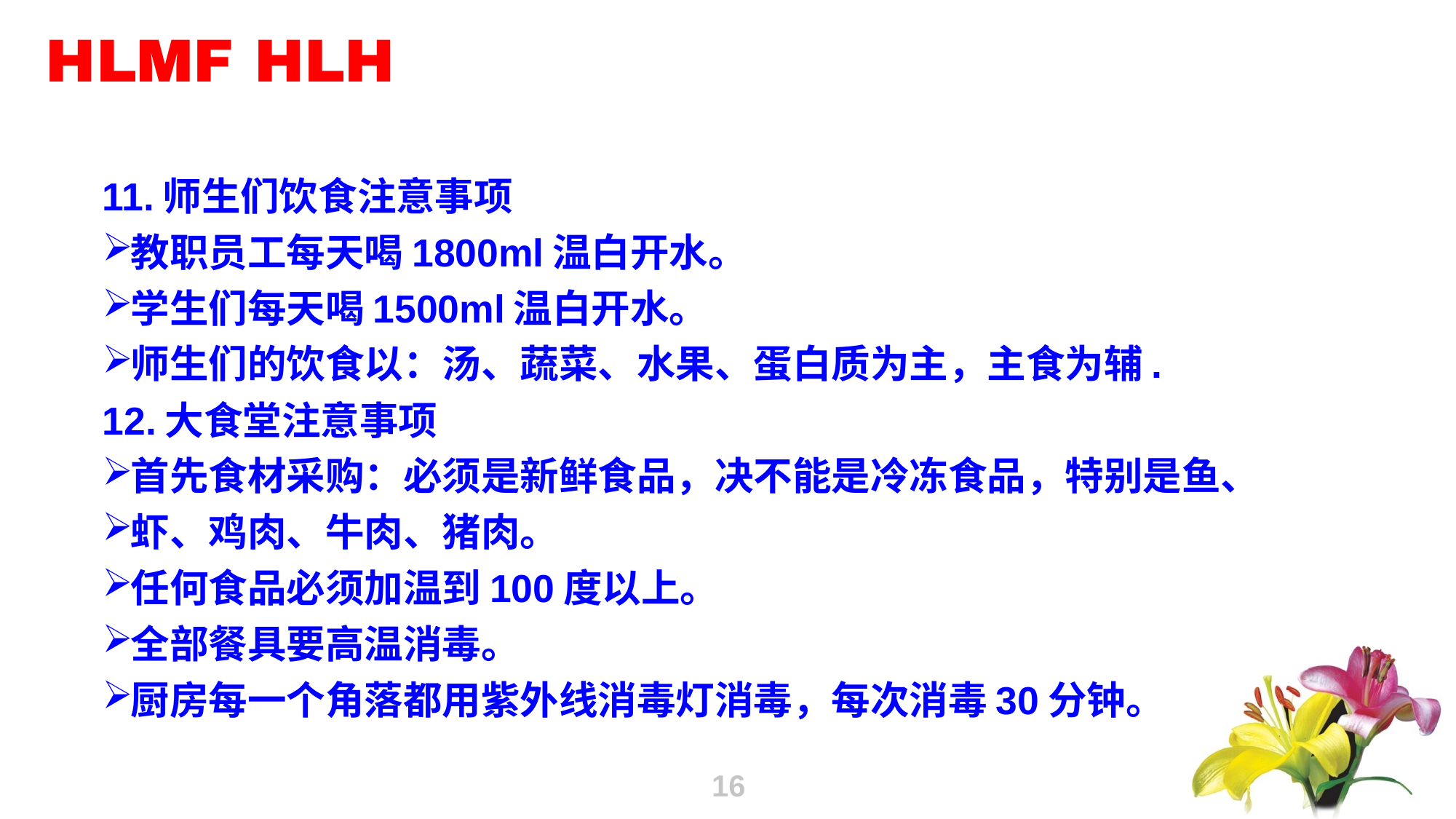

11.师生们饮食注意事项
教职员工每天喝1800ml温白开水。
学生们每天喝1500ml温白开水。
师生们的饮食以：汤、蔬菜、水果、蛋白质为主，主食为辅.
12.大食堂注意事项
首先食材采购：必须是新鲜食品，决不能是冷冻食品，特别是鱼、
虾、鸡肉、牛肉、猪肉。
任何食品必须加温到100度以上。
全部餐具要高温消毒。
厨房每一个角落都用紫外线消毒灯消毒，每次消毒30分钟。

16